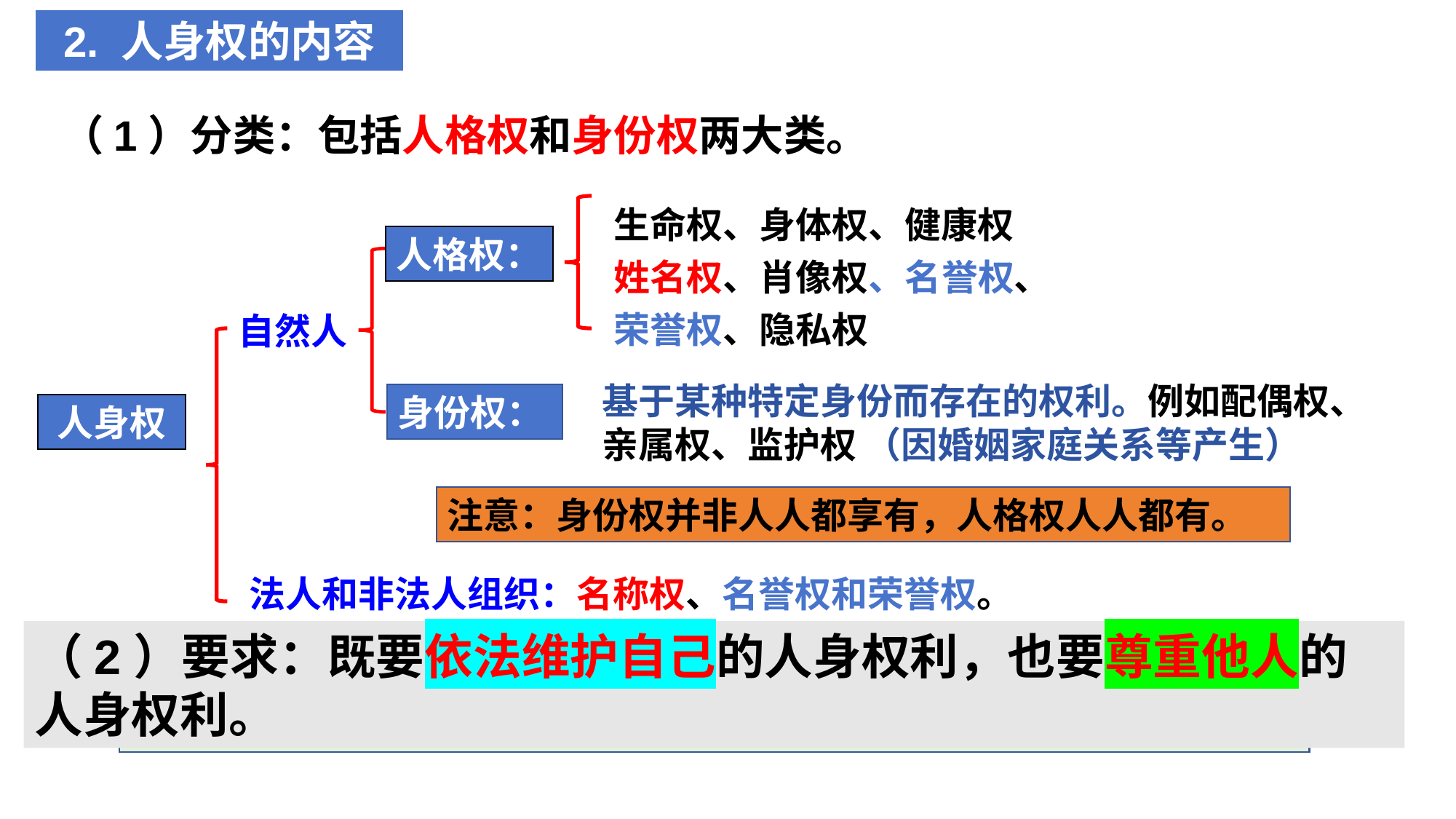

2. 人身权的内容
（1）分类：包括人格权和身份权两大类。
生命权、身体权、健康权
姓名权、肖像权、名誉权、
荣誉权、隐私权

人格权：

自然人

基于某种特定身份而存在的权利。例如配偶权、亲属权、监护权 （因婚姻家庭关系等产生）
身份权：
人身权
注意：身份权并非人人都享有，人格权人人都有。
法人和非法人组织：名称权、名誉权和荣誉权。
（2）要求：既要依法维护自己的人身权利，也要尊重他人的人身权利。
注意：①自然人：姓名权
          ②法人和非法人组织：名称权